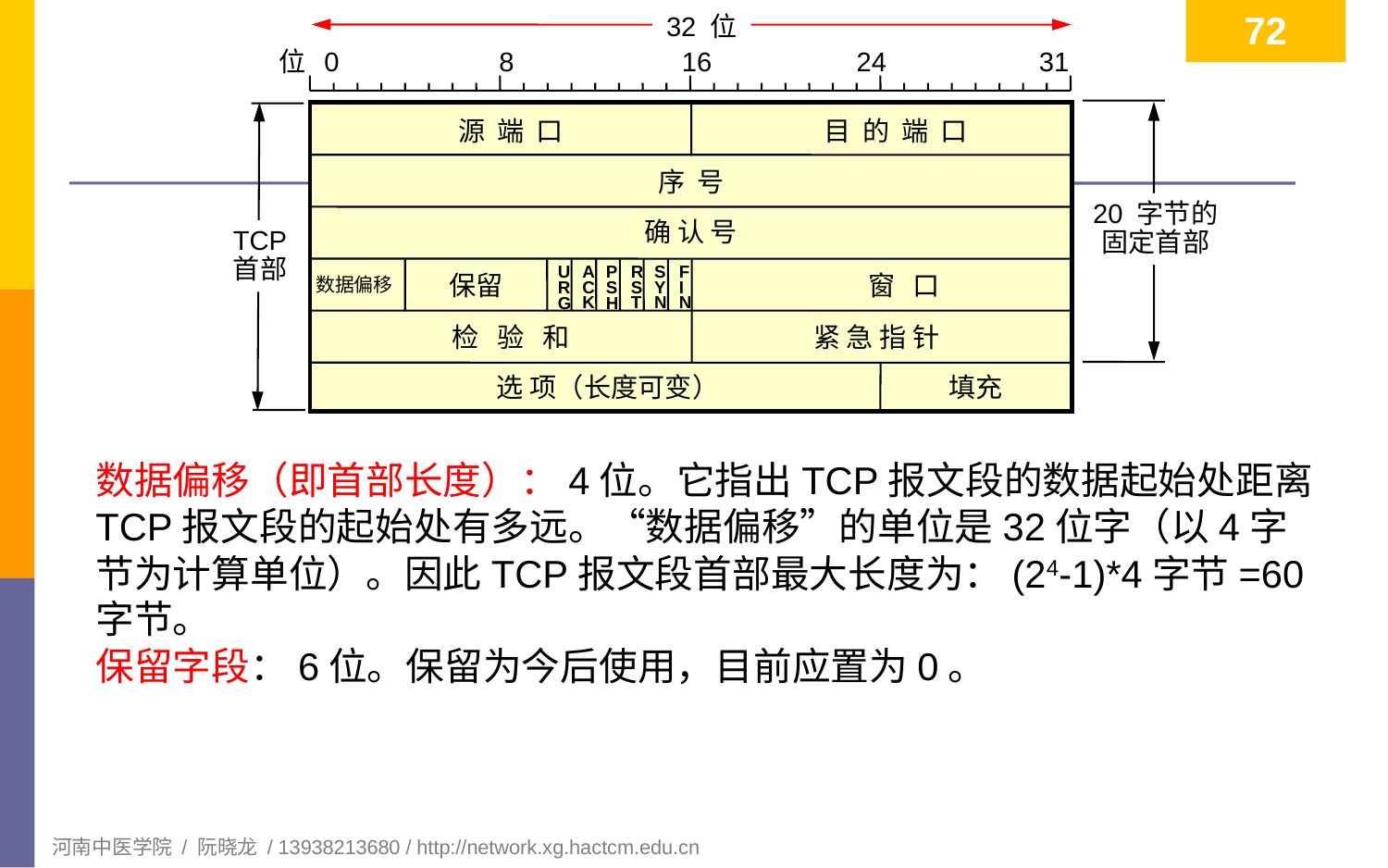

72
32 位

位  0                     8                      16                   24                    31

源  端  口
目  的  端  口

序  号
20 字节的
固定首部

确 认 号
TCP
首部
S
Y
N

F
I
N
A
C
K
R
S
T

U
R
G
P
S
H

窗   口
保留
数据偏移

检   验   和
紧 急 指 针

填充

选 项（长度可变）

数据偏移（即首部长度）：4位。它指出TCP报文段的数据起始处距离 TCP报文段的起始处有多远。“数据偏移”的单位是32位字（以4字节为计算单位）。因此TCP报文段首部最大长度为：(24-1)*4字节=60字节。
保留字段：6位。保留为今后使用，目前应置为0。